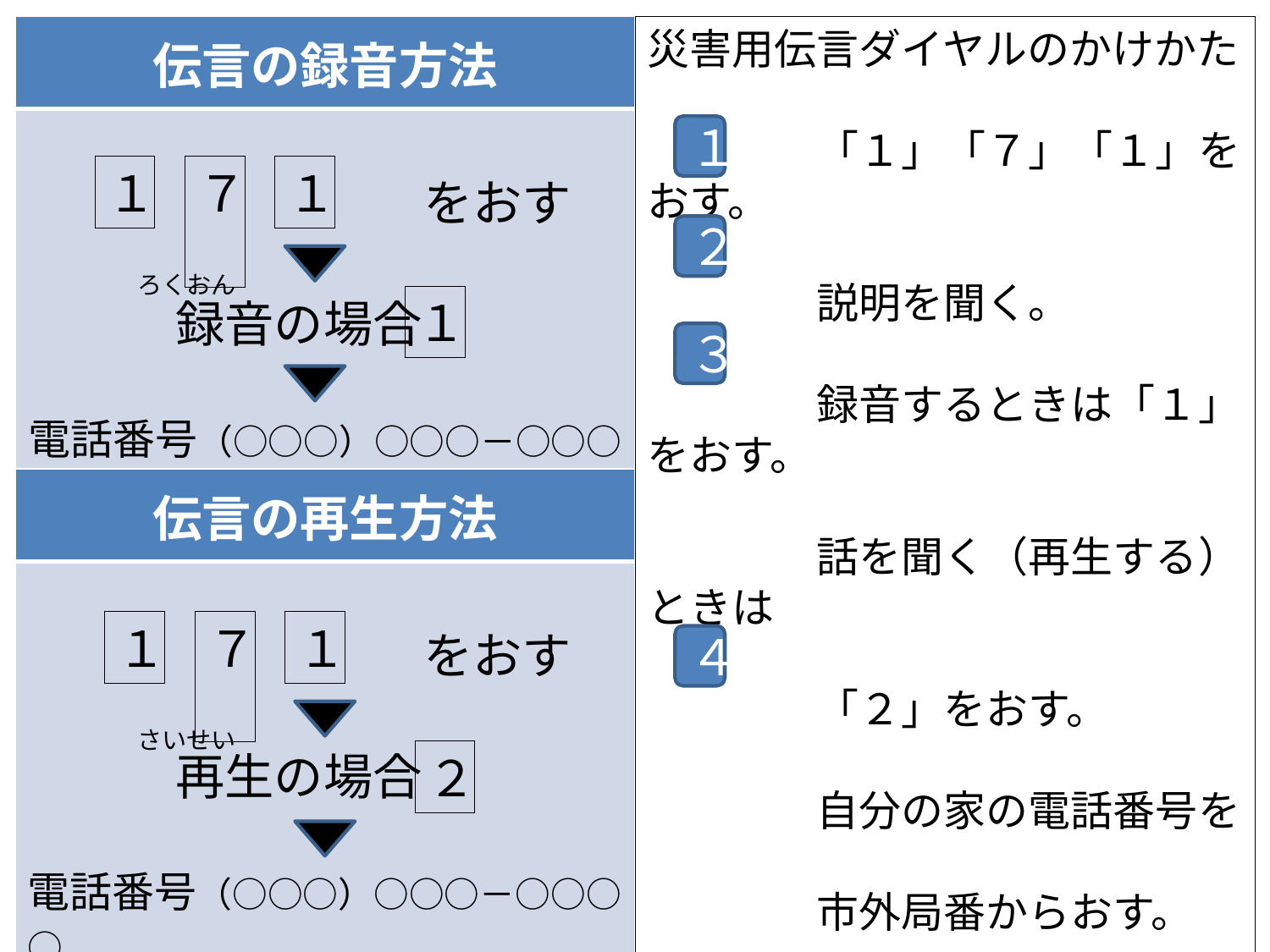

| 伝言の録音方法 |
| --- |
| をおす 　　　録音の場合　 電話番号（○○○）○○○－○○○○ |
災害用伝言ダイヤルのかけかた

　　　　「１」「７」「１」をおす。

　　　　説明を聞く。

　　　　録音するときは「１」をおす。

　　　　話を聞く（再生する）ときは

　　　　「２」をおす。

　　　　自分の家の電話番号を

　　　　市外局番からおす。

※電話から聞こえる説明にしたがうこと。

１
１
７
１

１

ろくおん
２
３
| 伝言の再生方法 |
| --- |
| をおす 　　　再生の場合　 電話番号（○○○）○○○－○○○○ |
１
７
１

さいせい
２

４